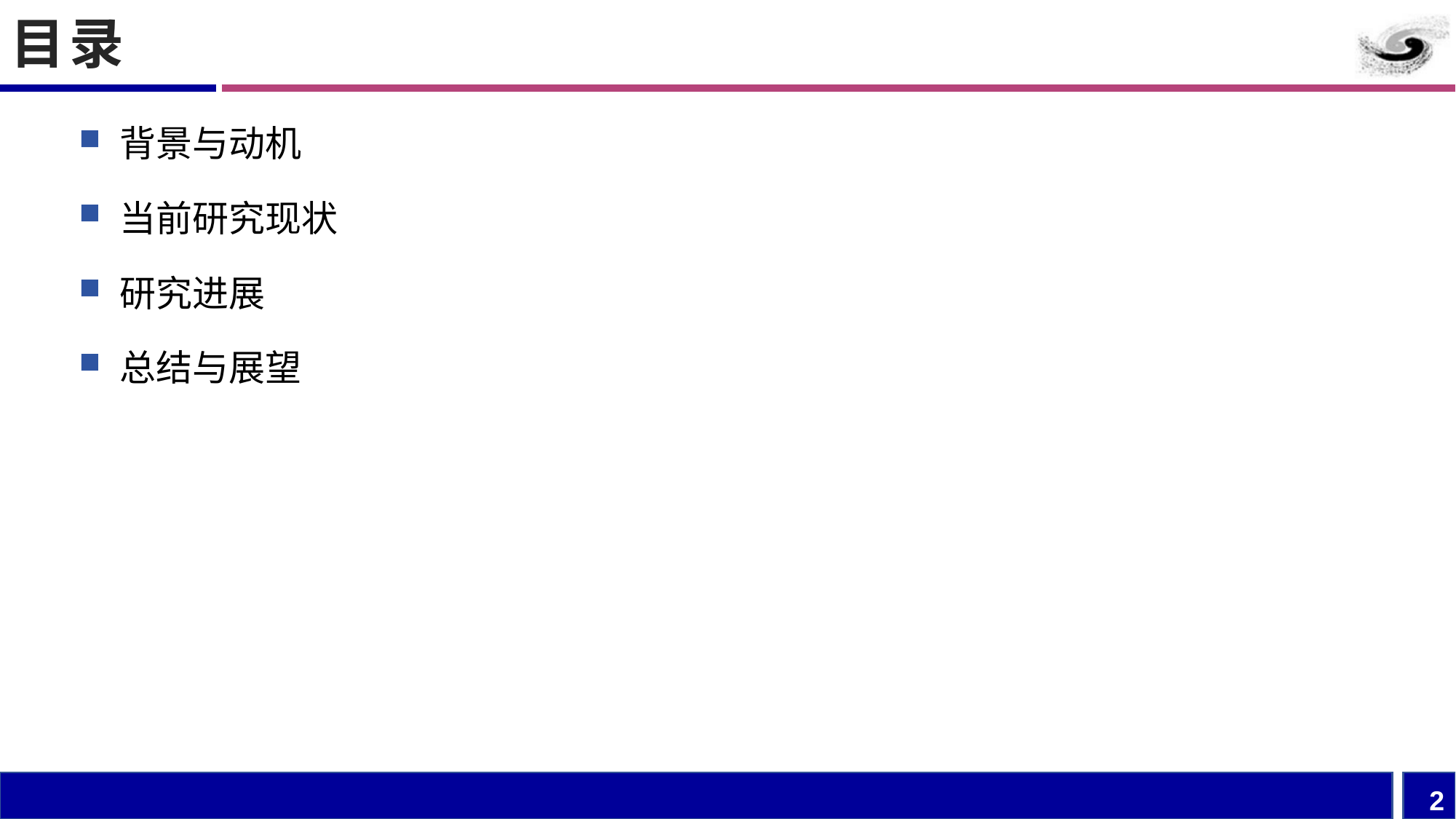

# 目录
背景与动机
当前研究现状
研究进展
总结与展望
2